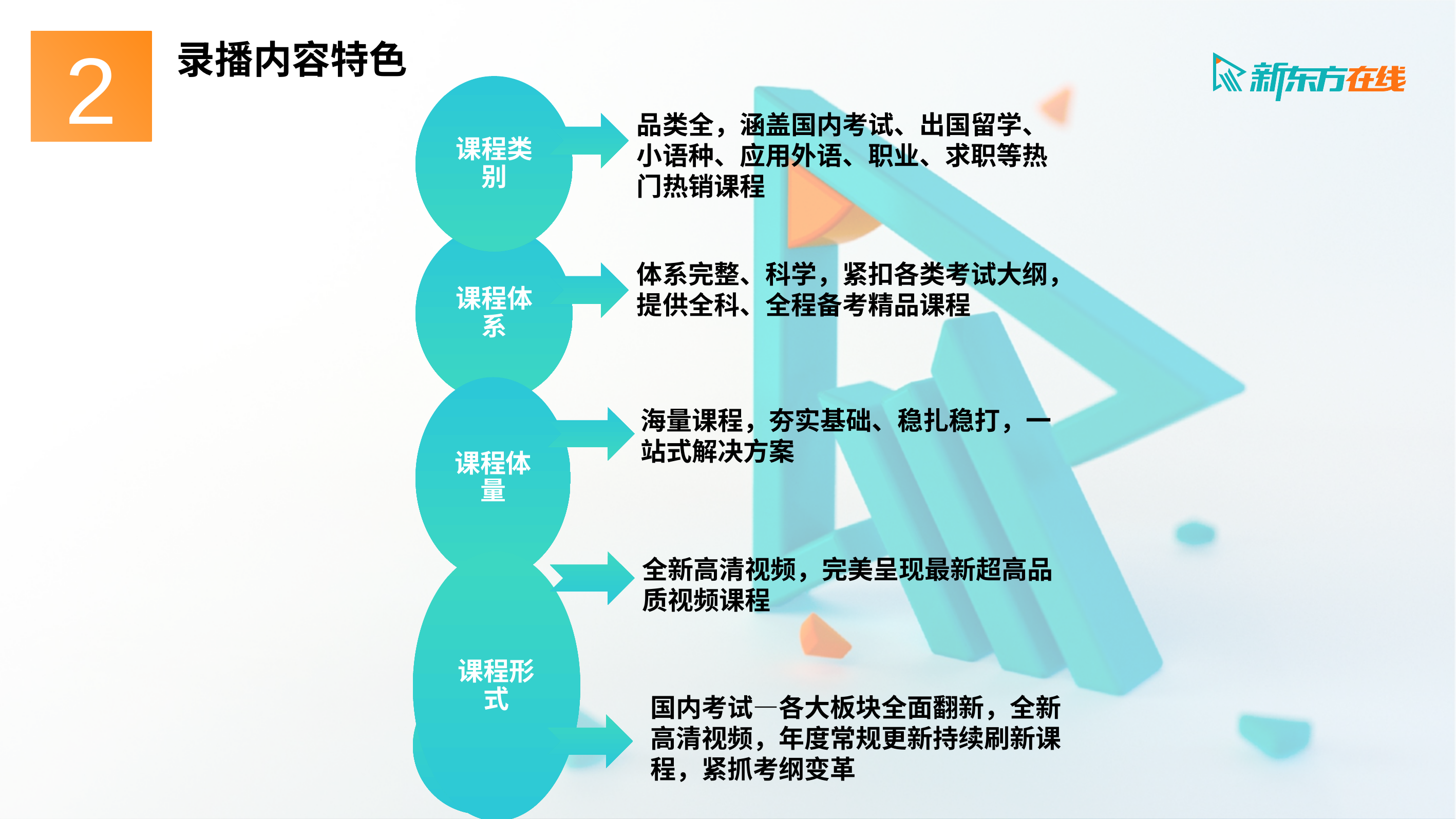

2
录播内容特色
课程类别
品类全，涵盖国内考试、出国留学、小语种、应用外语、职业、求职等热门热销课程

课程体系
体系完整、科学，紧扣各类考试大纲，提供全科、全程备考精品课程

课程体量
海量课程，夯实基础、稳扎稳打，一站式解决方案

课程形式
全新高清视频，完美呈现最新超高品质视频课程

时效性
国内考试—各大板块全面翻新，全新高清视频，年度常规更新持续刷新课程，紧抓考纲变革